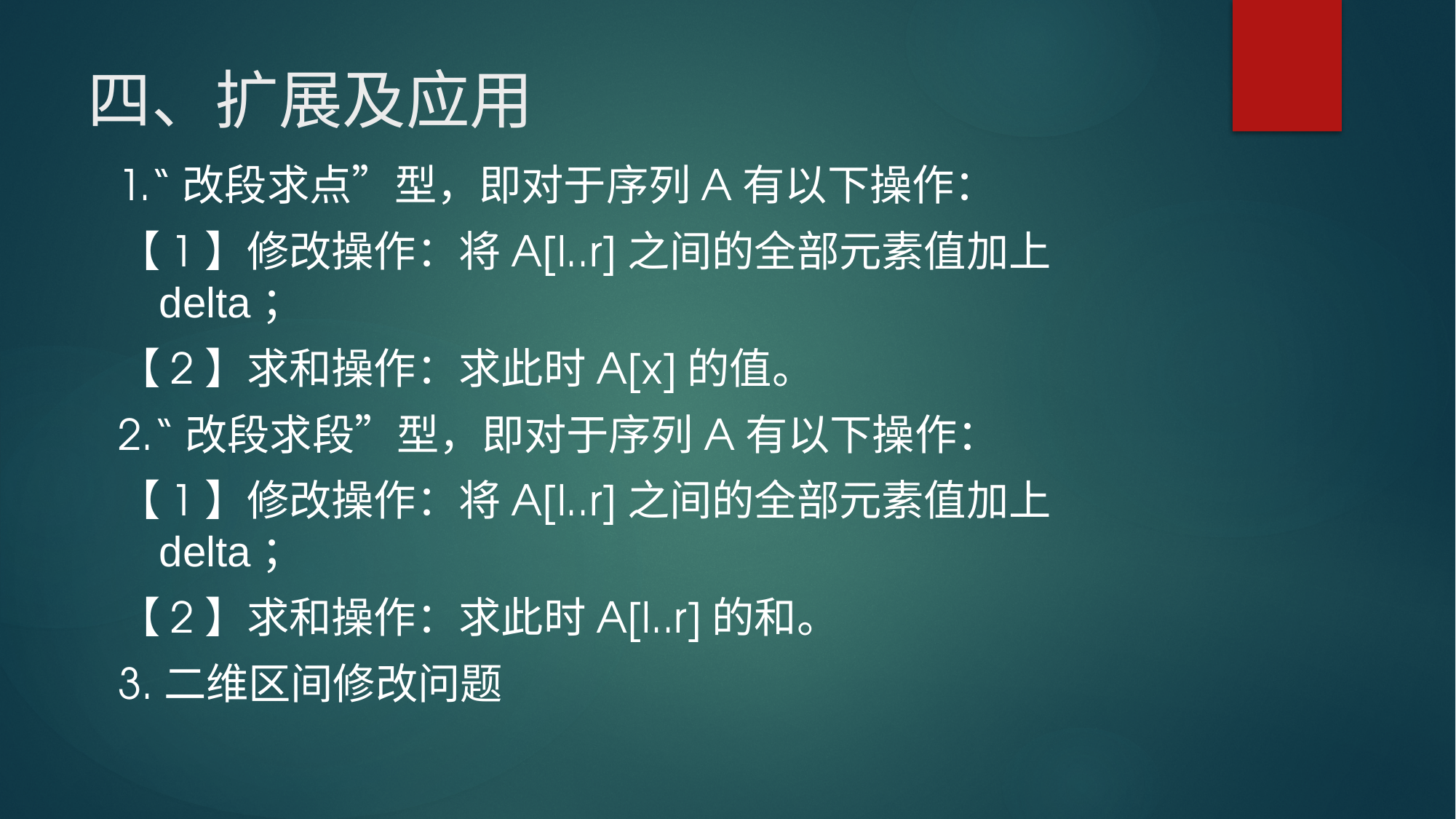

# 四、扩展及应用
1.“改段求点”型，即对于序列A有以下操作：
【1】修改操作：将A[l..r]之间的全部元素值加上delta；
【2】求和操作：求此时A[x]的值。
2.“改段求段”型，即对于序列A有以下操作：
【1】修改操作：将A[l..r]之间的全部元素值加上delta；
【2】求和操作：求此时A[l..r]的和。
3.二维区间修改问题